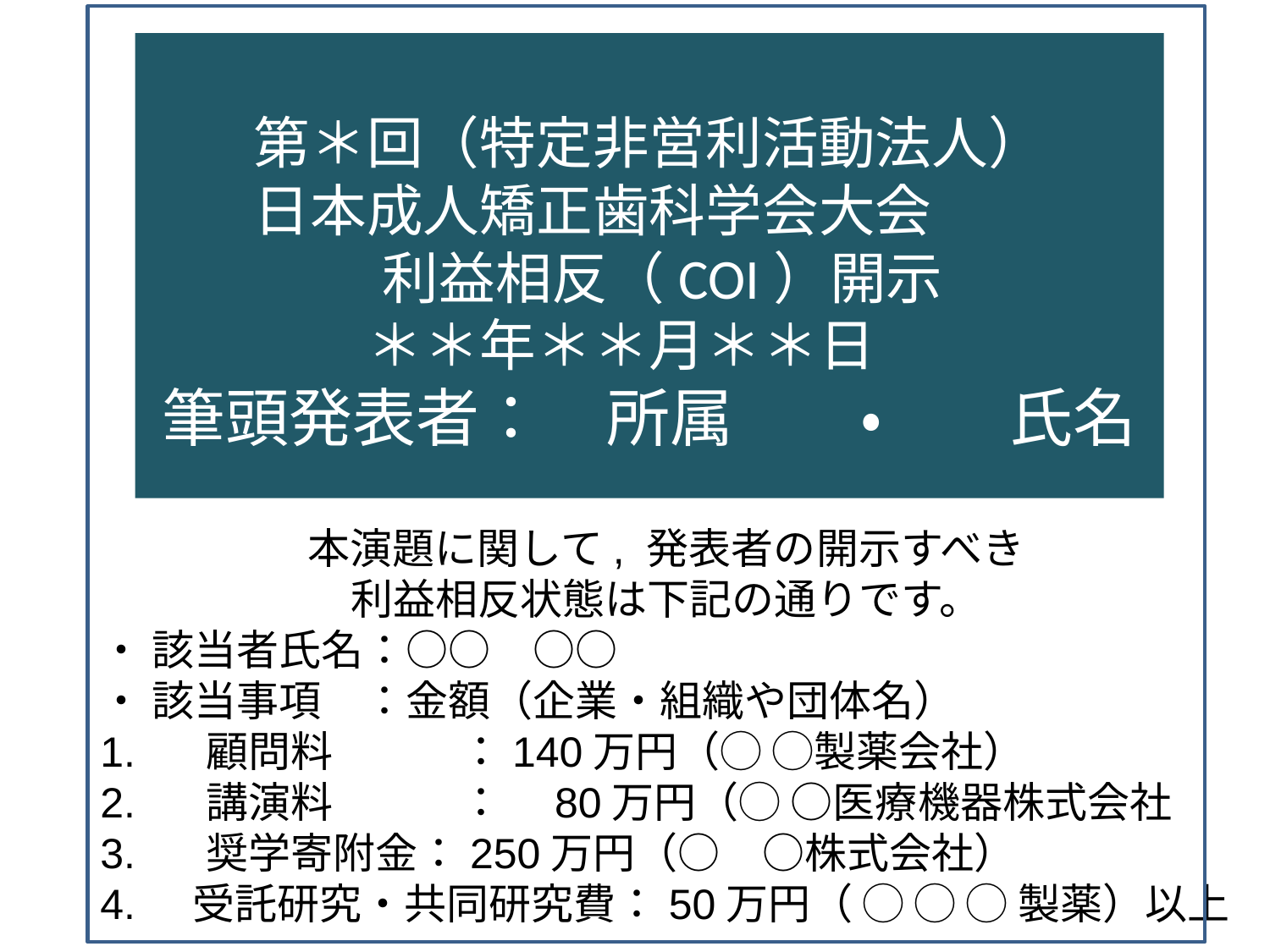

第＊回（特定非営利活動法人）
日本成人矯正歯科学会大会
 利益相反（COI）開示
＊＊年＊＊月＊＊日
筆頭発表者：　所属　　・　　氏名

本演題に関して, 発表者の開示すべき
利益相反状態は下記の通りです。
・ 該当者氏名：○○　○○
・ 該当事項　：金額（企業・組織や団体名）
　顧問料　　　：140万円（◯ ◯製薬会社）
　講演料　　　：　80万円（◯ ○医療機器株式会社
　奨学寄附金：250万円（○　○株式会社）
  受託研究・共同研究費：50万円（ ◯ ◯ ◯ 製薬）以上